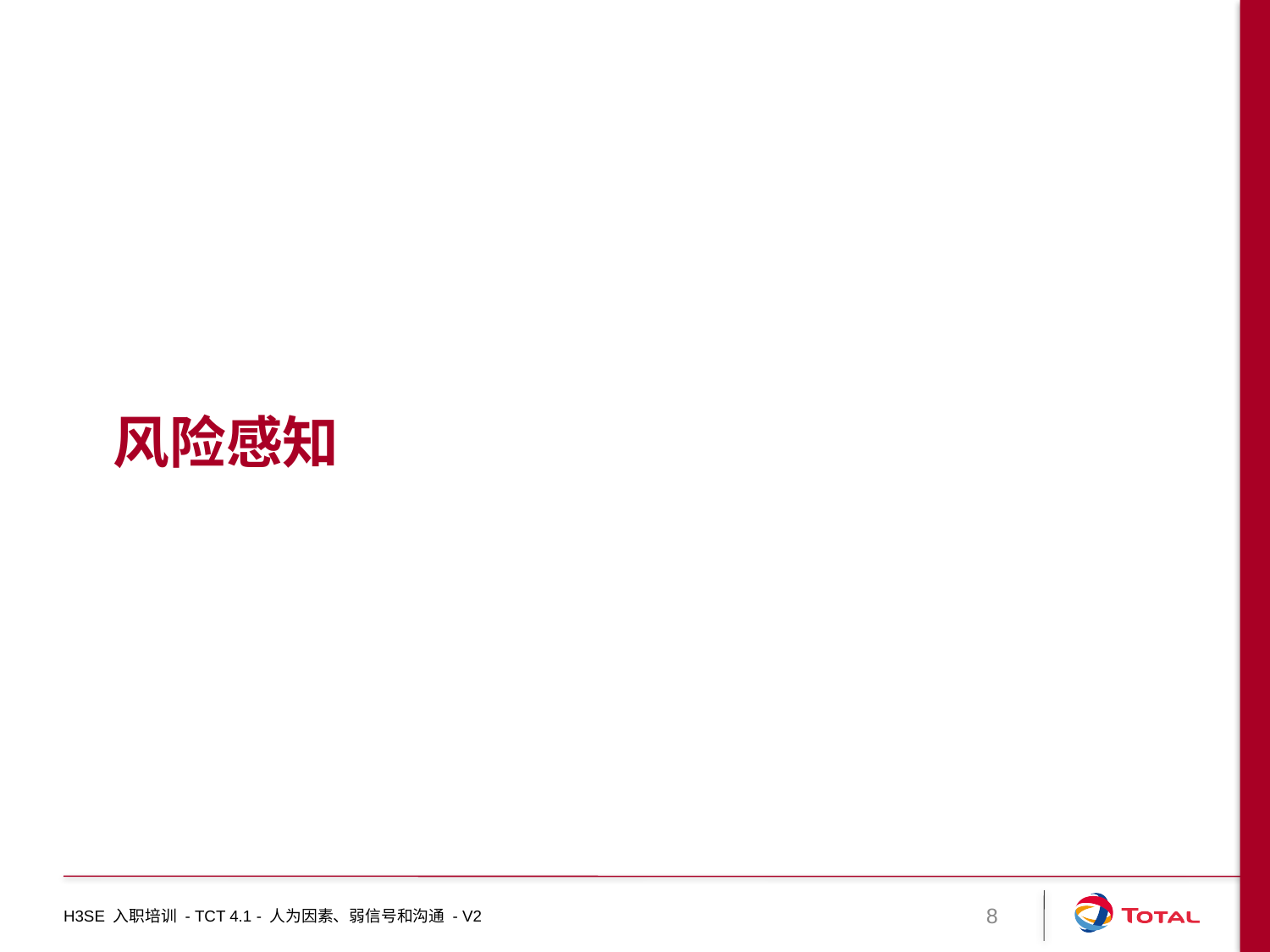

# 风险感知
H3SE 入职培训 - TCT 4.1 - 人为因素、弱信号和沟通 - V2
8